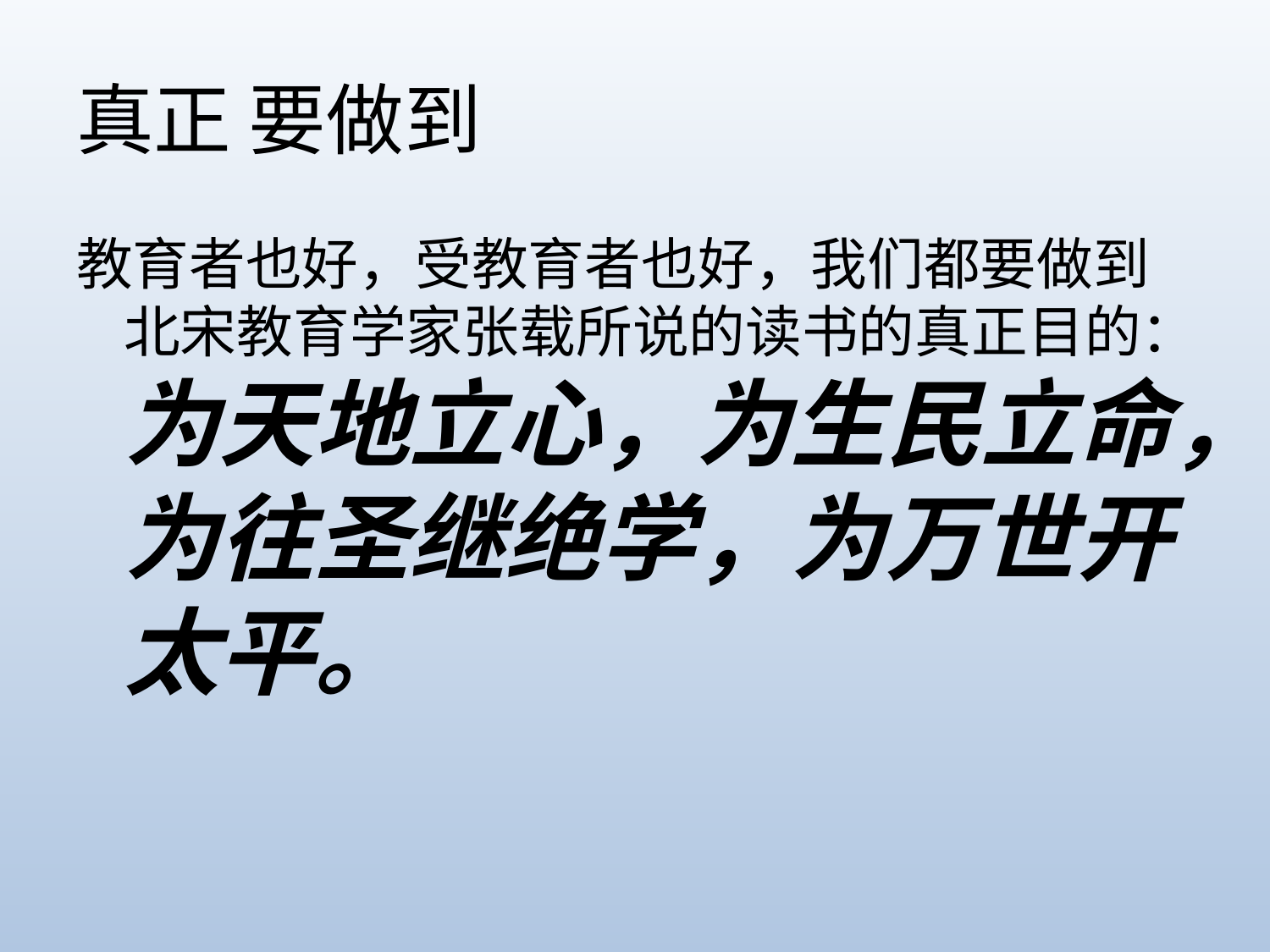

# 真正 要做到
教育者也好，受教育者也好，我们都要做到  北宋教育学家张载所说的读书的真正目的：为天地立心，为生民立命，为往圣继绝学，为万世开太平。